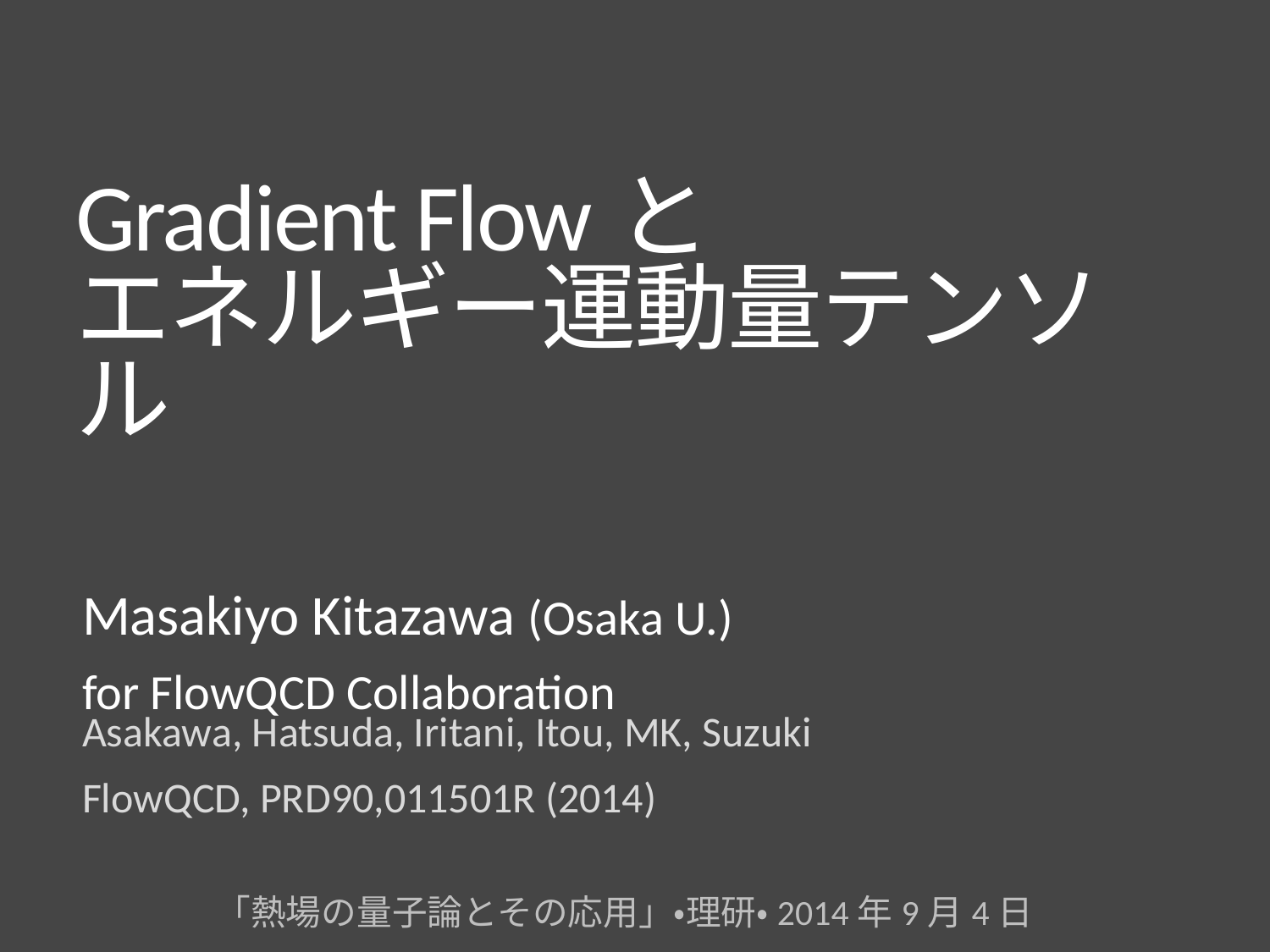

# Gradient Flowと エネルギー運動量テンソル
Masakiyo Kitazawa (Osaka U.)
for FlowQCD Collaboration
Asakawa, Hatsuda, Iritani, Itou, MK, Suzuki
FlowQCD, PRD90,011501R (2014)

「熱場の量子論とその応用」・理研・2014年9月4日